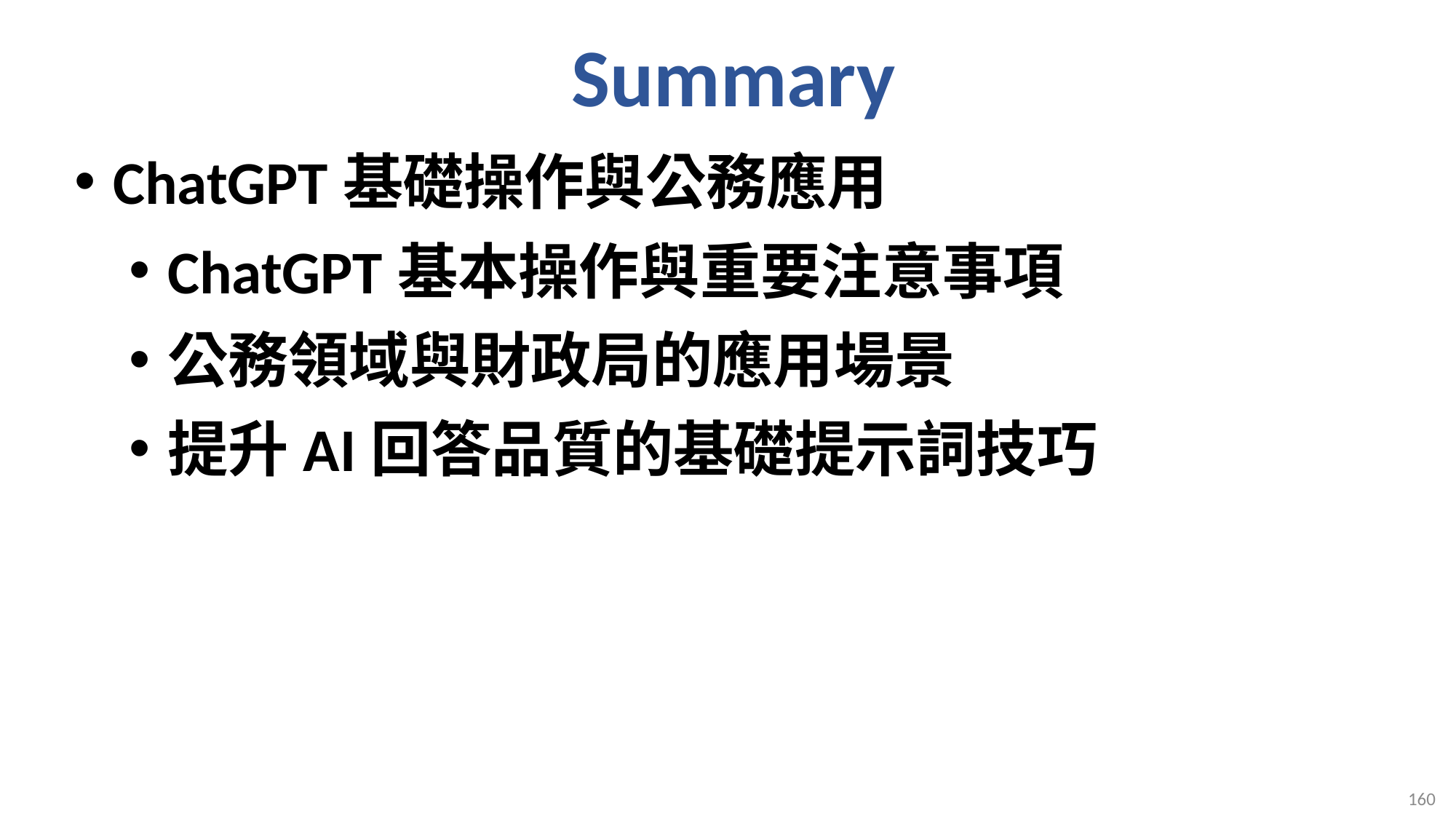

# Summary
ChatGPT基礎操作與公務應用
ChatGPT基本操作與重要注意事項
公務領域與財政局的應用場景
提升AI回答品質的基礎提示詞技巧
160